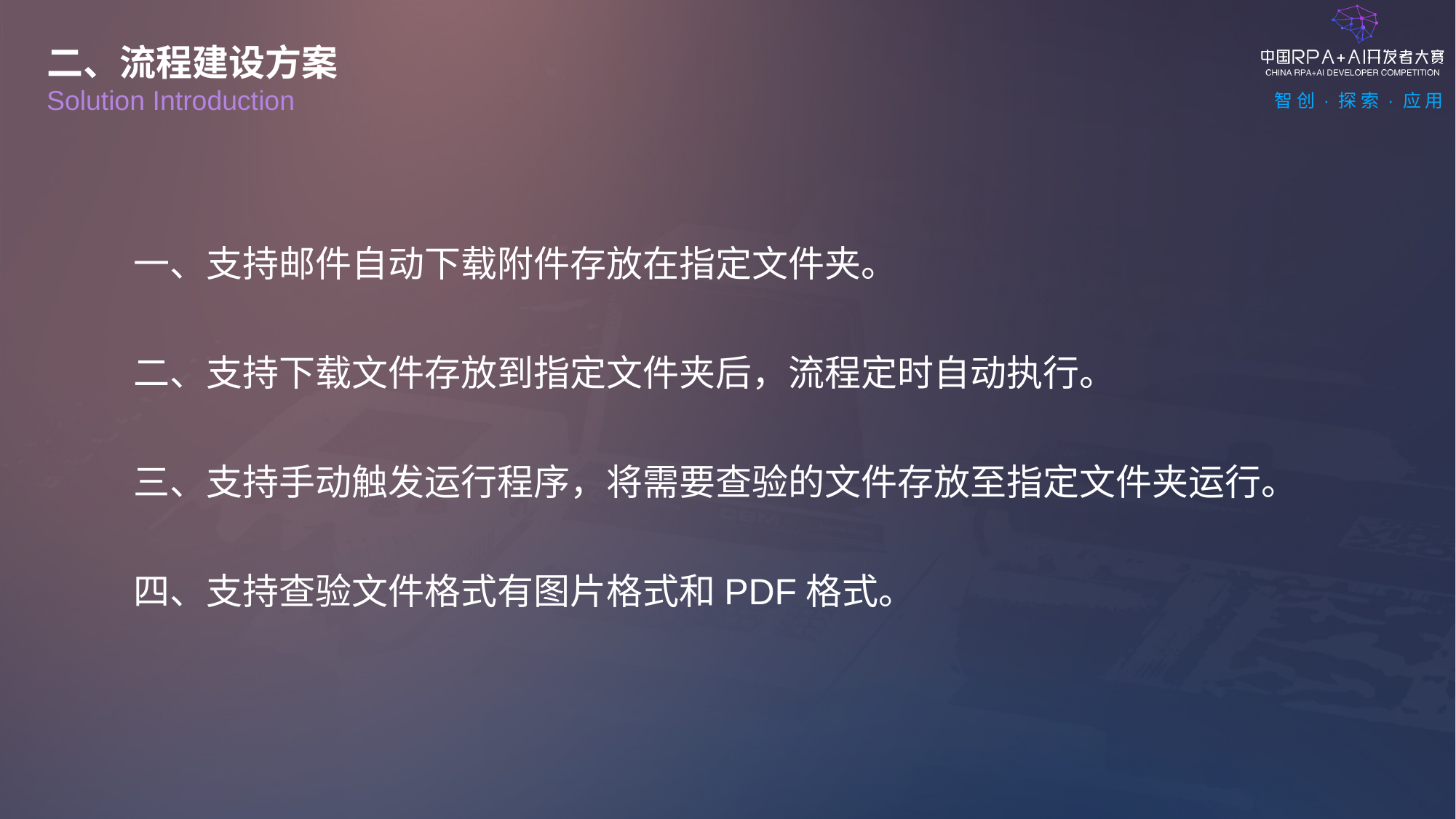

二、流程建设方案
Solution Introduction

一、支持邮件自动下载附件存放在指定文件夹。
二、支持下载文件存放到指定文件夹后，流程定时自动执行。
三、支持手动触发运行程序，将需要查验的文件存放至指定文件夹运行。
四、支持查验文件格式有图片格式和PDF格式。